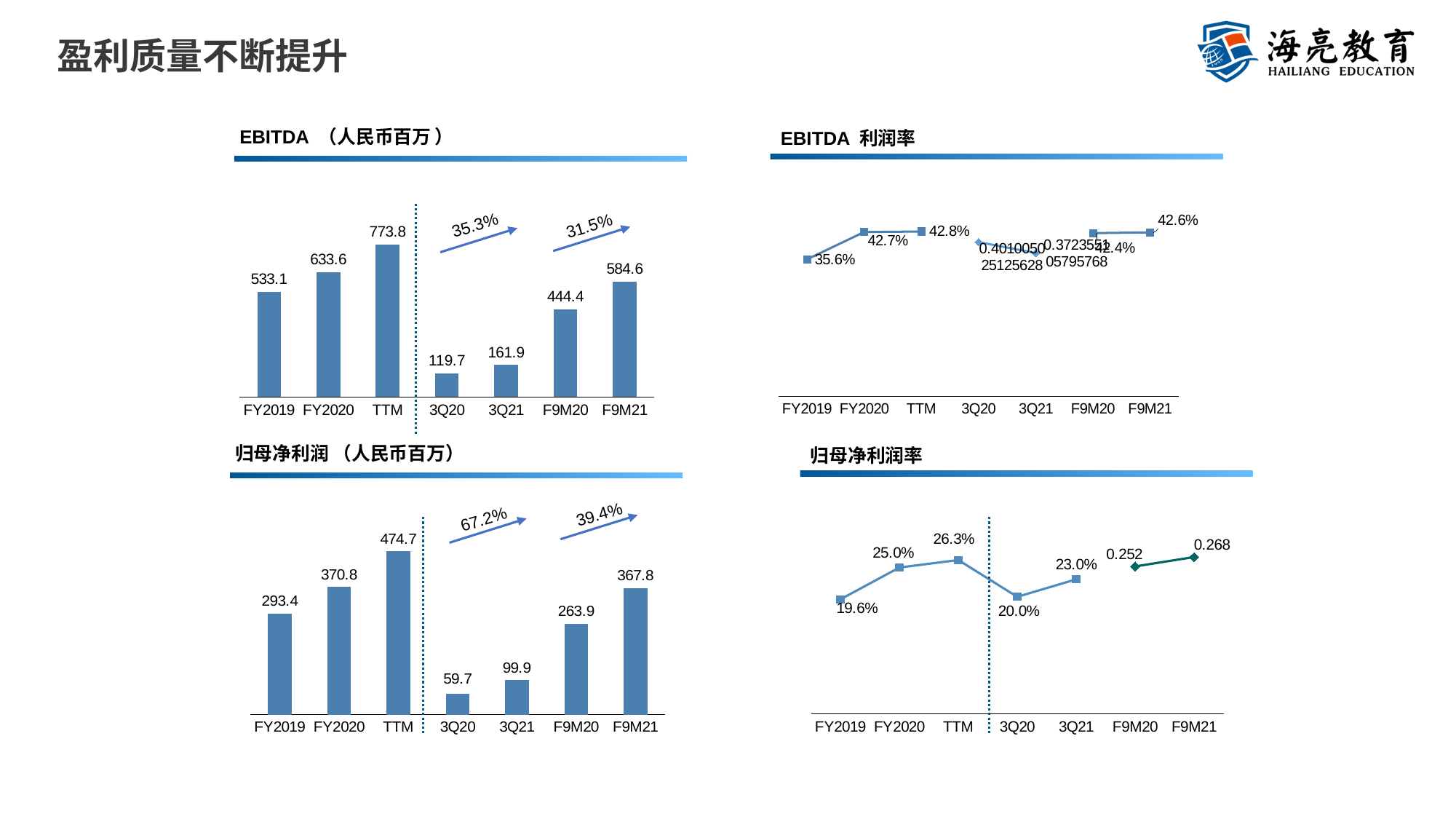

# 盈利质量不断提升
EBITDA （人民币百万 ）
EBITDA 利润率

35.3%
31.5%

### Chart

| Category | EBITDA |  |  |
|---|---|---|---|
| FY2019 | 0.356 | None | None |
| FY2020 | 0.427 | None | None |
| TTM | 0.4283420979795184 | None | None |
| 3Q20 | None | 0.40100502512562813 | None |
| 3Q21 | None | 0.3723551057957682 | None |
| F9M20 | 0.42408626777364244 | None | None |
| F9M21 | 0.42615541624143466 | None | None |

### Chart

| Category | EBITDA |
|---|---|
| FY2019 | 533.1 |
| FY2020 | 633.6 |
| TTM | 773.8000000000001 |
| 3Q20 | 119.69999999999999 |
| 3Q21 | 161.90000000000003 |
| F9M20 | 444.4 |
| F9M21 | 584.6 |
归母净利润 （人民币百万）
归母净利润率

39.4%
67.2%

### Chart

| Category | 归母净利润 |
|---|---|
| FY2019 | 293.421 |
| FY2020 | 370.832 |
| TTM | 474.7 |
| 3Q20 | 59.7 |
| 3Q21 | 99.9 |
| F9M20 | 263.9 |
| F9M21 | 367.8 |

### Chart

| Category | 归母净利润 |  |
|---|---|---|
| FY2019 | 0.19574123180067043 | None |
| FY2020 | 0.2501229260238271 | None |
| TTM | 0.263 | None |
| 3Q20 | 0.2 | None |
| 3Q21 | 0.23 | None |
| F9M20 | None | 0.252 |
| F9M21 | None | 0.268 |